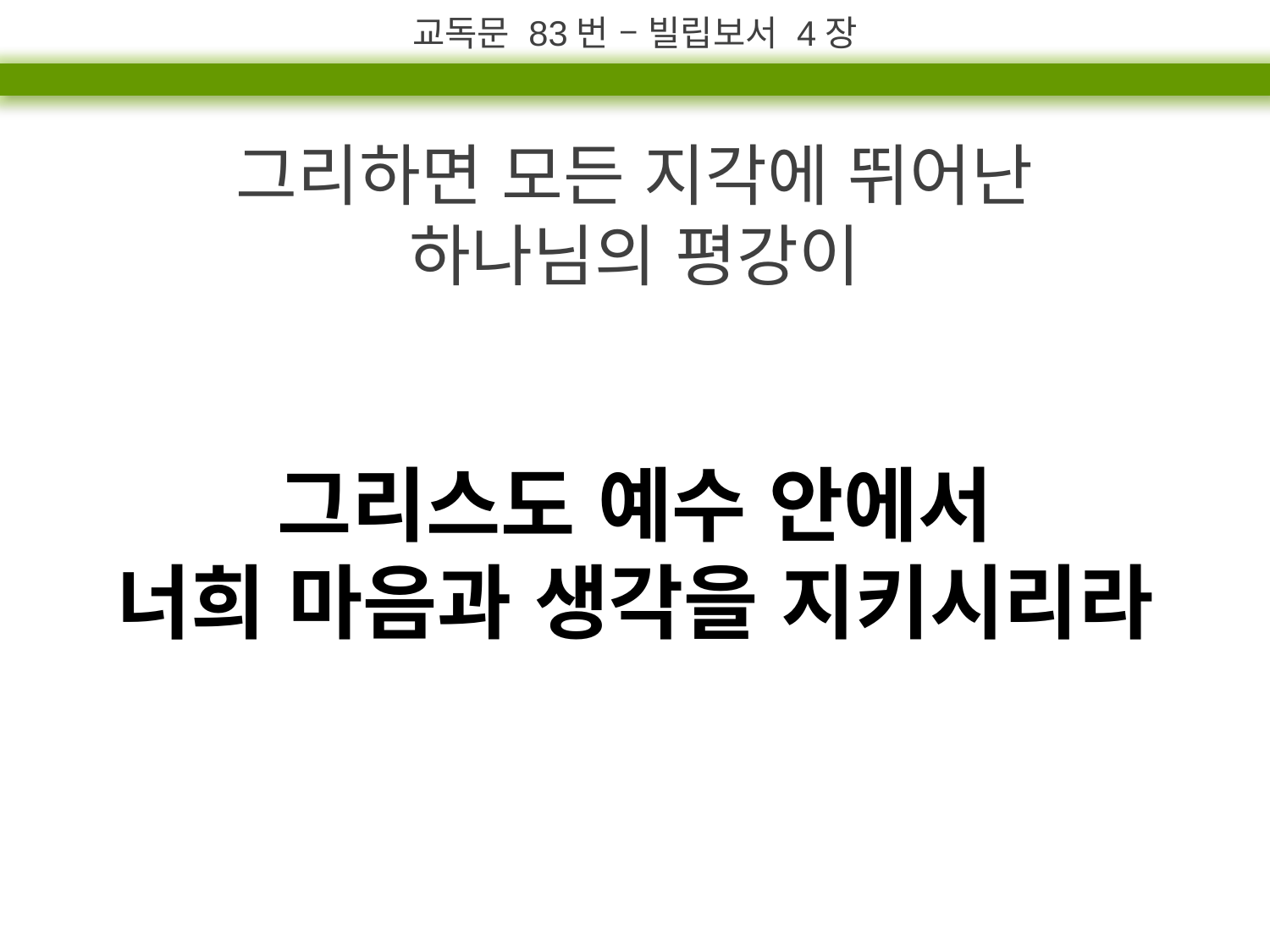

교독문 83번 – 빌립보서 4장

그리하면 모든 지각에 뛰어난
하나님의 평강이
그리스도 예수 안에서
너희 마음과 생각을 지키시리라